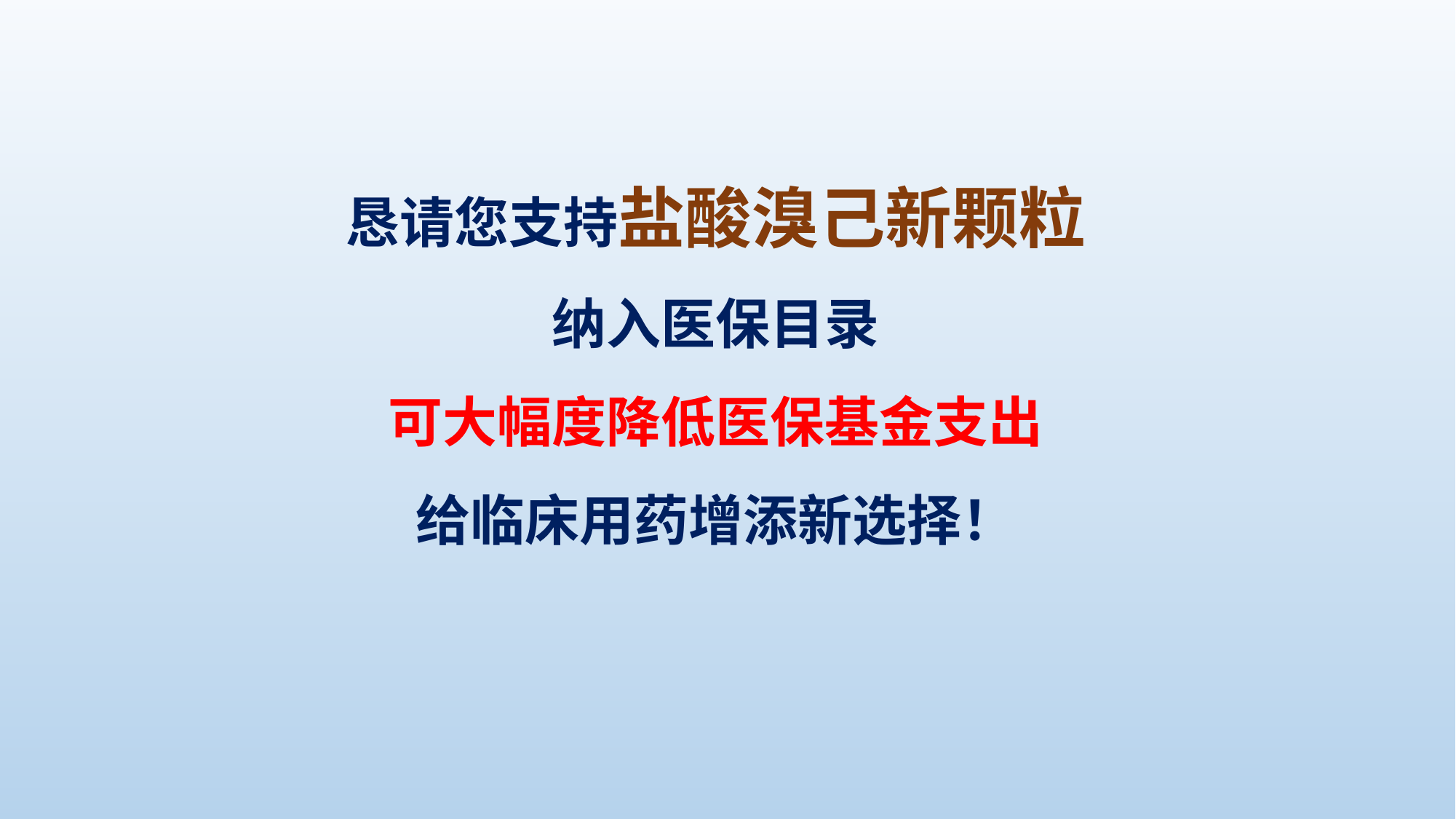

恳请您支持盐酸溴己新颗粒
纳入医保目录
可大幅度降低医保基金支出
给临床用药增添新选择！